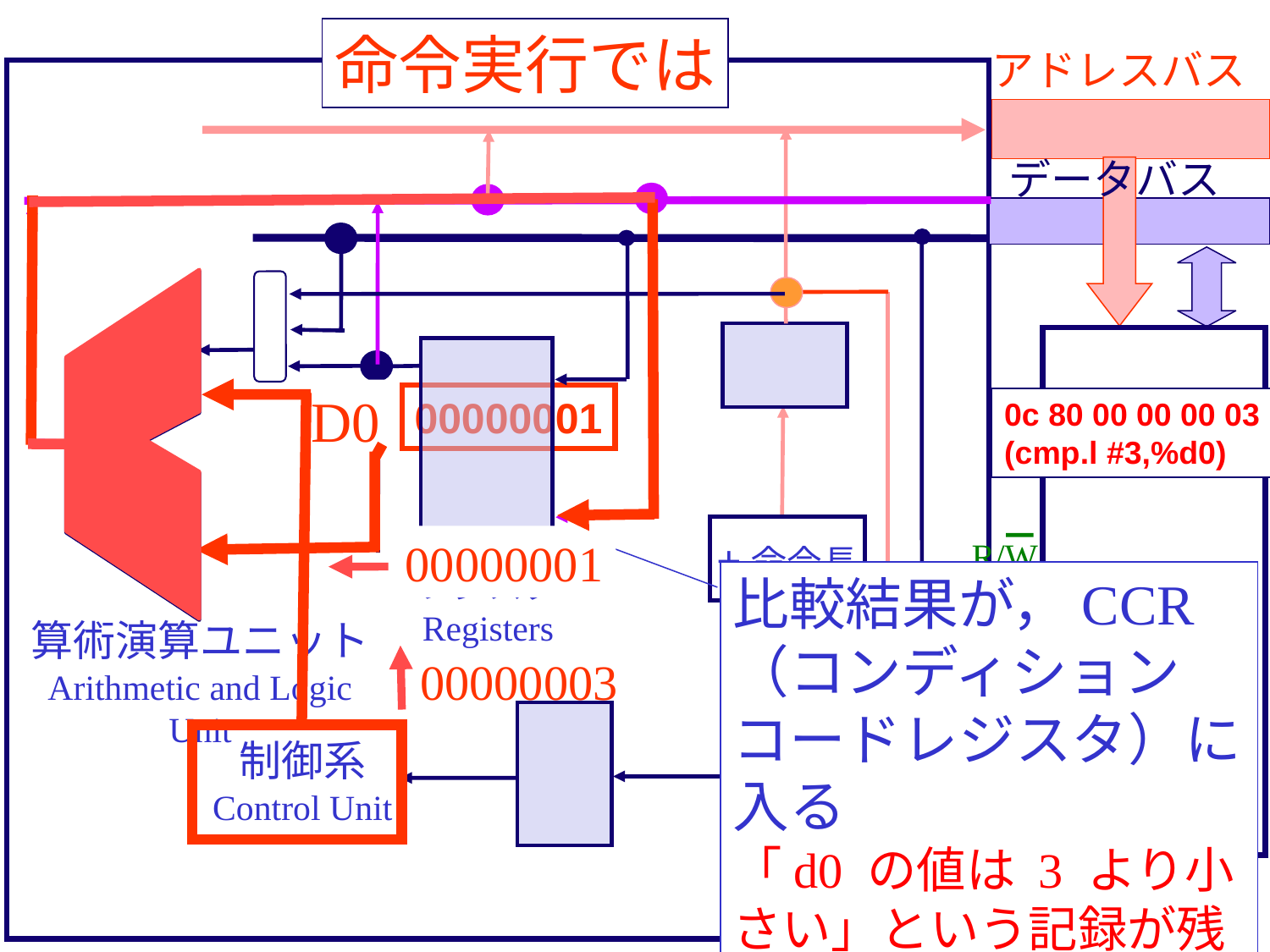

命令実行では
アドレスバス

データバス

D0
00000001
0c 80 00 00 00 03
(cmp.l #3,%d0)

+命令長
00000001
R/W

レジスタ
Registers
比較結果が，CCR
（コンディションコードレジスタ）に入る
「d0 の値は 3 より小さい」という記録が残る

算術演算ユニット
Arithmetic and Logic Unit

00000003

制御系
Control Unit